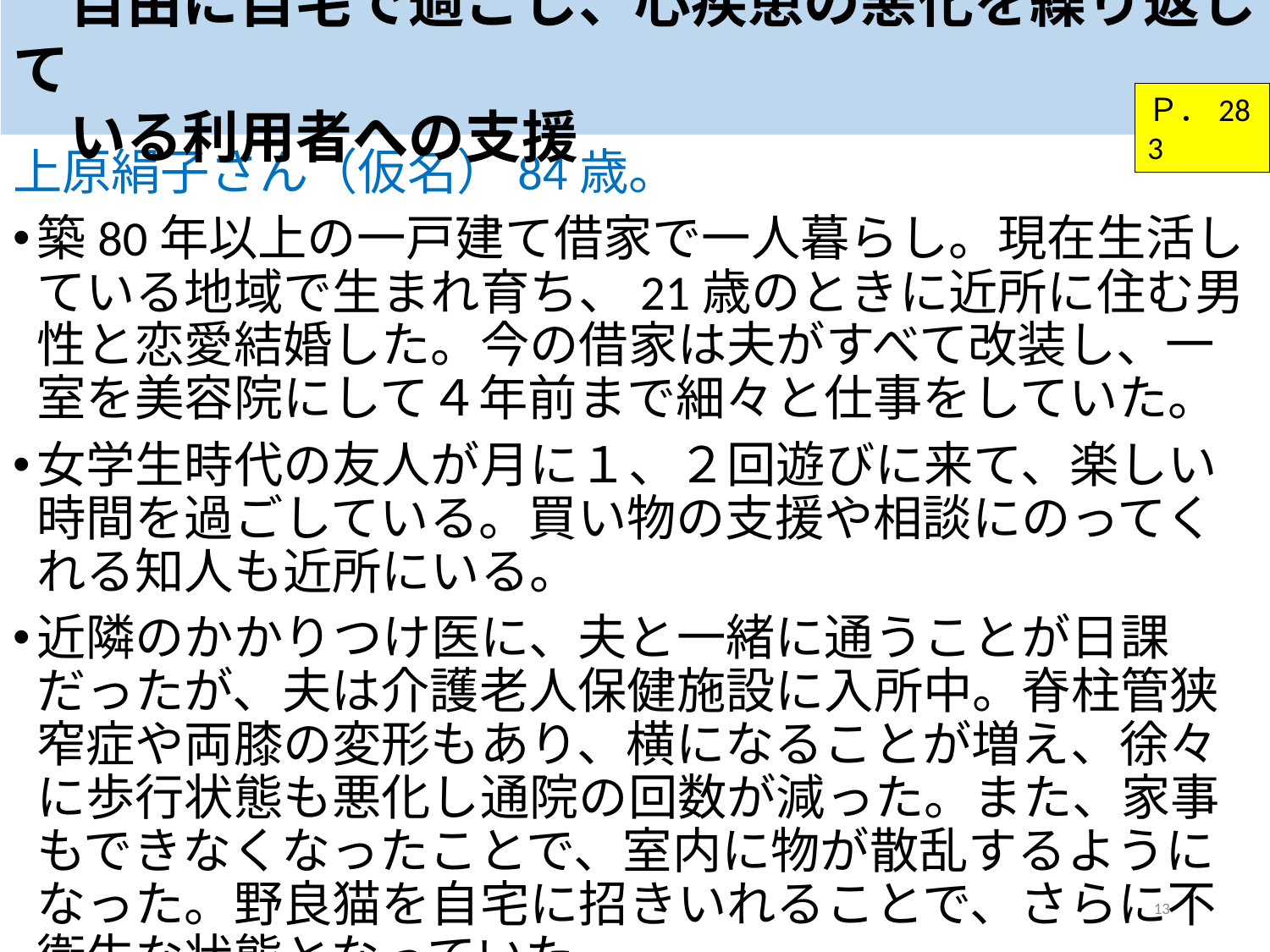

自由に自宅で過ごし、心疾患の悪化を繰り返して
　いる利用者への支援
Ｐ．283
上原絹子さん（仮名）84歳。
築80年以上の一戸建て借家で一人暮らし。現在生活している地域で生まれ育ち、21歳のときに近所に住む男性と恋愛結婚した。今の借家は夫がすべて改装し、一室を美容院にして４年前まで細々と仕事をしていた。
女学生時代の友人が月に１、２回遊びに来て、楽しい時間を過ごしている。買い物の支援や相談にのってくれる知人も近所にいる。
近隣のかかりつけ医に、夫と一緒に通うことが日課だったが、夫は介護老人保健施設に入所中。脊柱管狭窄症や両膝の変形もあり、横になることが増え、徐々に歩行状態も悪化し通院の回数が減った。また、家事もできなくなったことで、室内に物が散乱するようになった。野良猫を自宅に招きいれることで、さらに不衛生な状態となっていた。

13